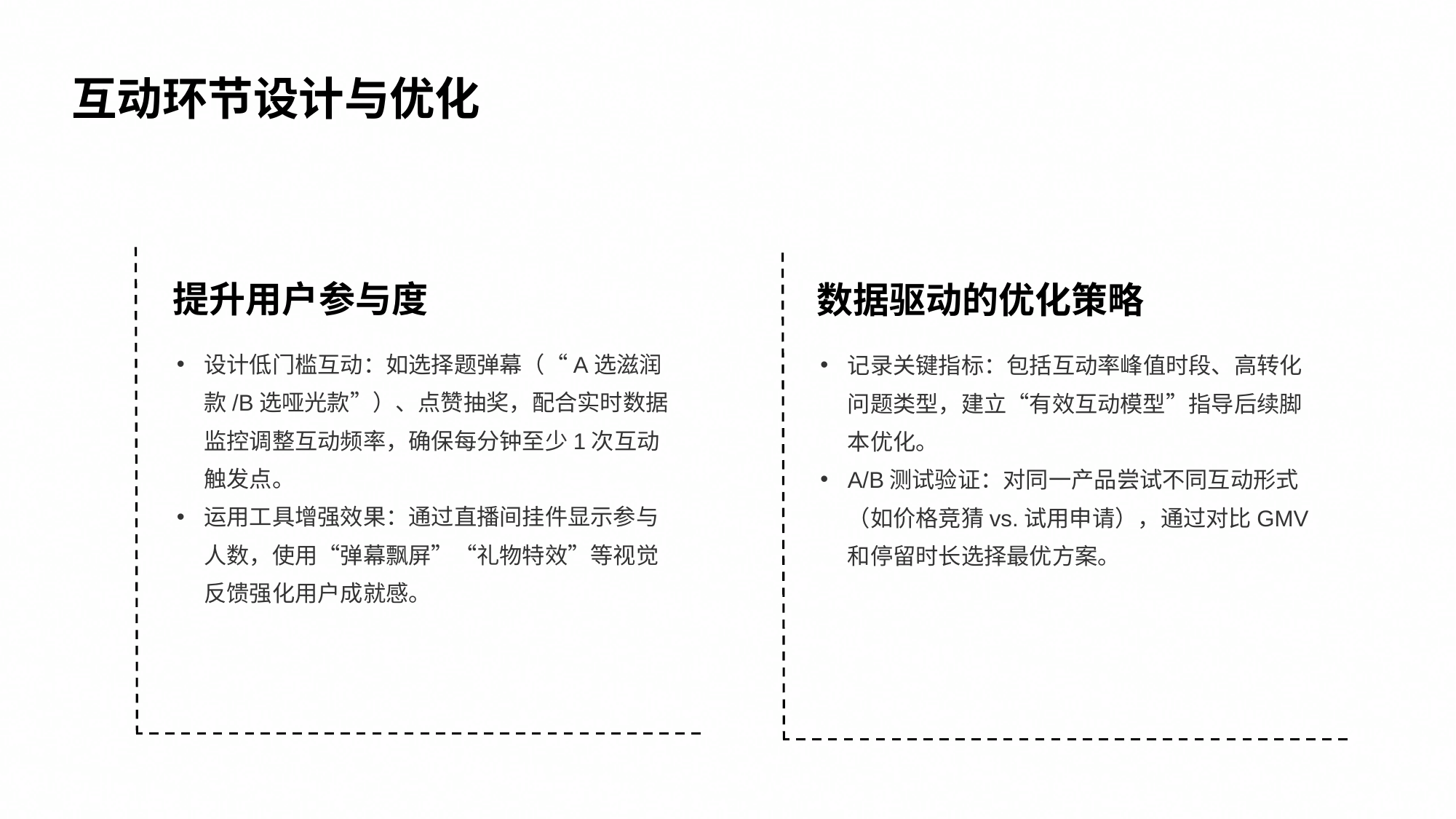

互动环节设计与优化
提升用户参与度
数据驱动的优化策略
设计低门槛互动：如选择题弹幕（“A选滋润款/B选哑光款”）、点赞抽奖，配合实时数据监控调整互动频率，确保每分钟至少1次互动触发点。
运用工具增强效果：通过直播间挂件显示参与人数，使用“弹幕飘屏”“礼物特效”等视觉反馈强化用户成就感。
记录关键指标：包括互动率峰值时段、高转化问题类型，建立“有效互动模型”指导后续脚本优化。
A/B测试验证：对同一产品尝试不同互动形式（如价格竞猜vs.试用申请），通过对比GMV和停留时长选择最优方案。